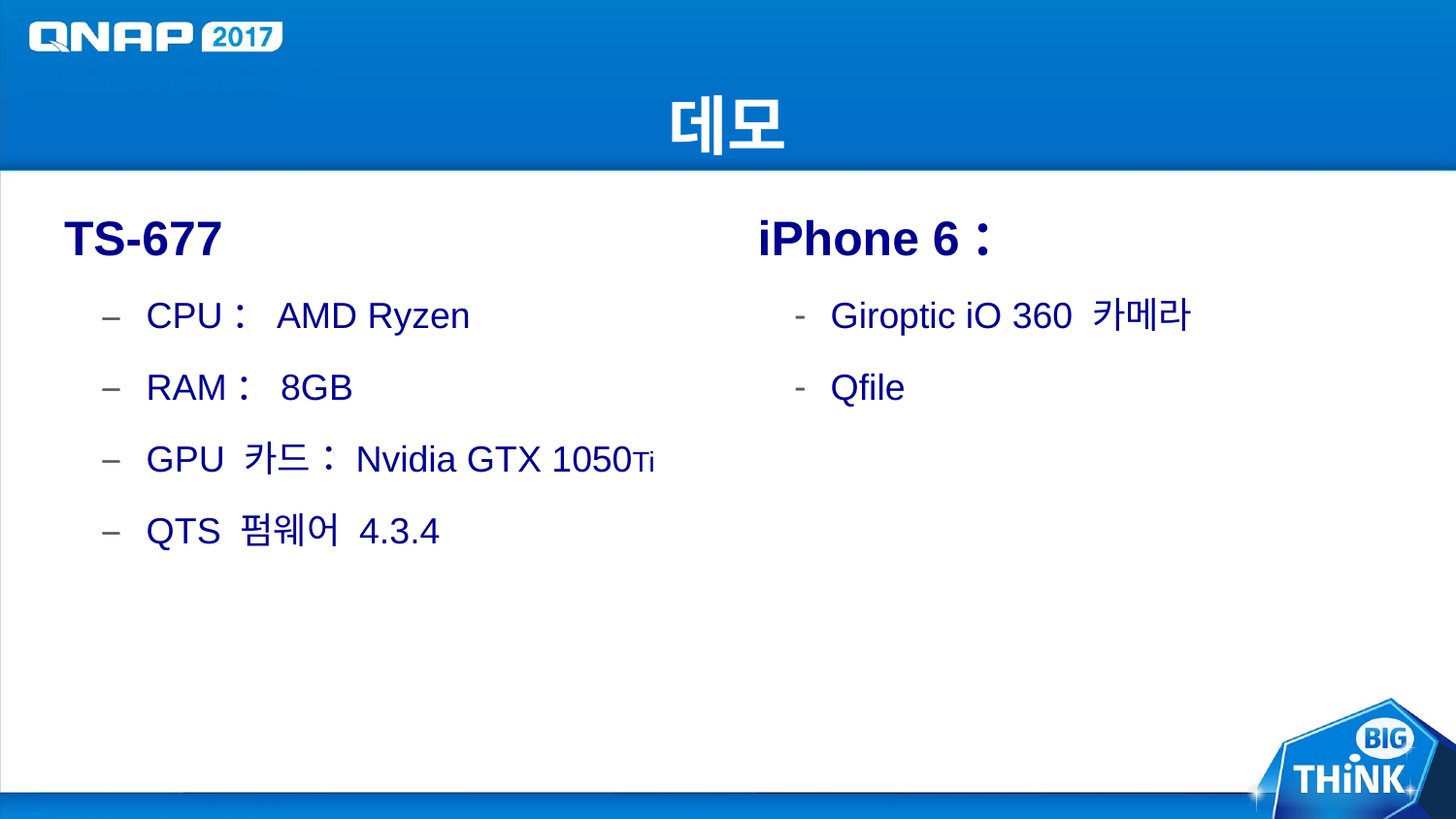

# 데모
TS-677
CPU：AMD Ryzen
RAM：8GB
GPU 카드：Nvidia GTX 1050Ti
QTS 펌웨어 4.3.4

iPhone 6：
Giroptic iO 360 카메라
Qfile